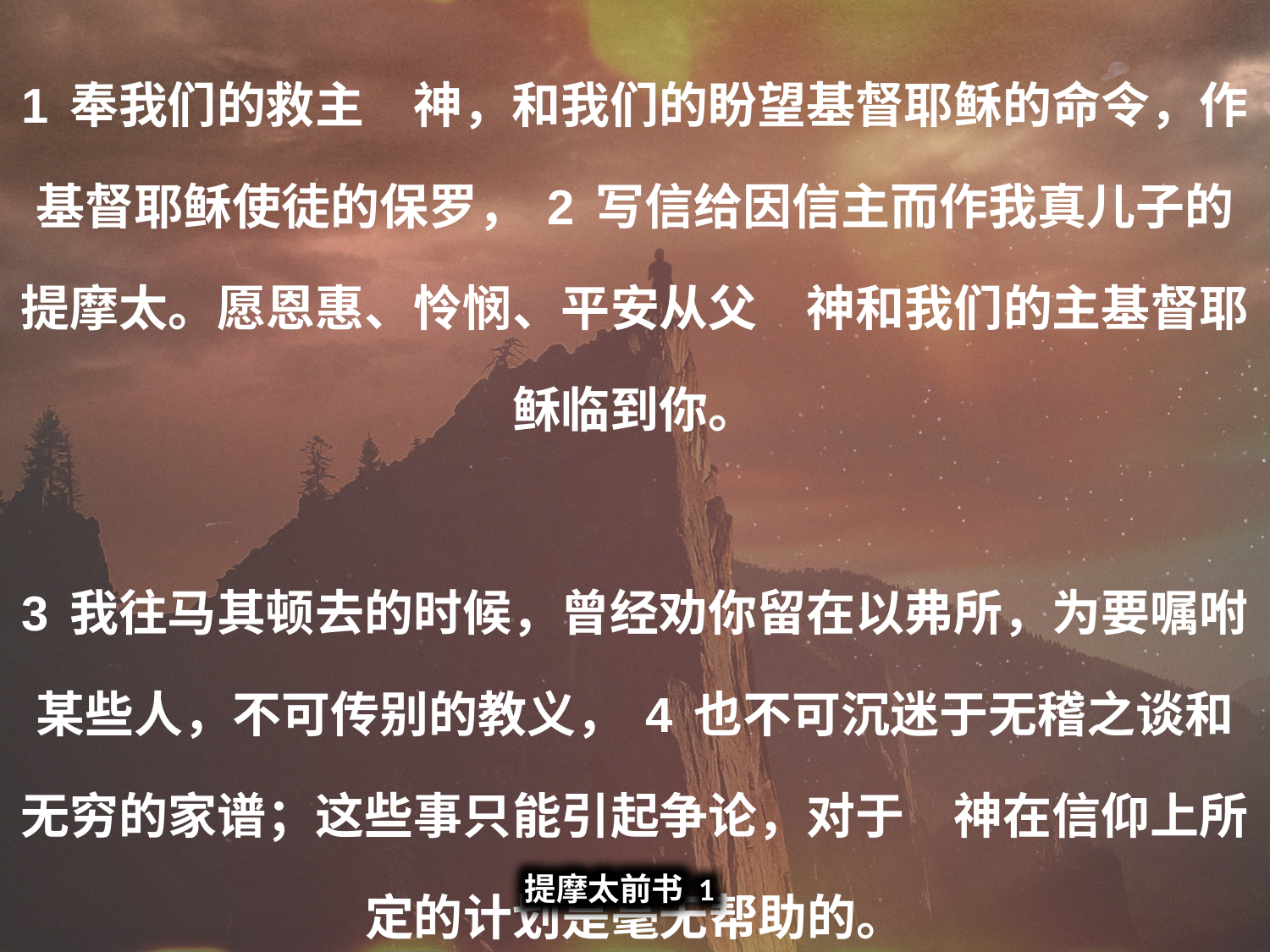

1奉我们的救主　神，和我们的盼望基督耶稣的命令，作基督耶稣使徒的保罗，2写信给因信主而作我真儿子的提摩太。愿恩惠、怜悯、平安从父　神和我们的主基督耶稣临到你。

3我往马其顿去的时候，曾经劝你留在以弗所，为要嘱咐某些人，不可传别的教义，4也不可沉迷于无稽之谈和无穷的家谱；这些事只能引起争论，对于　神在信仰上所定的计划是毫无帮助的。
提摩太前书 1